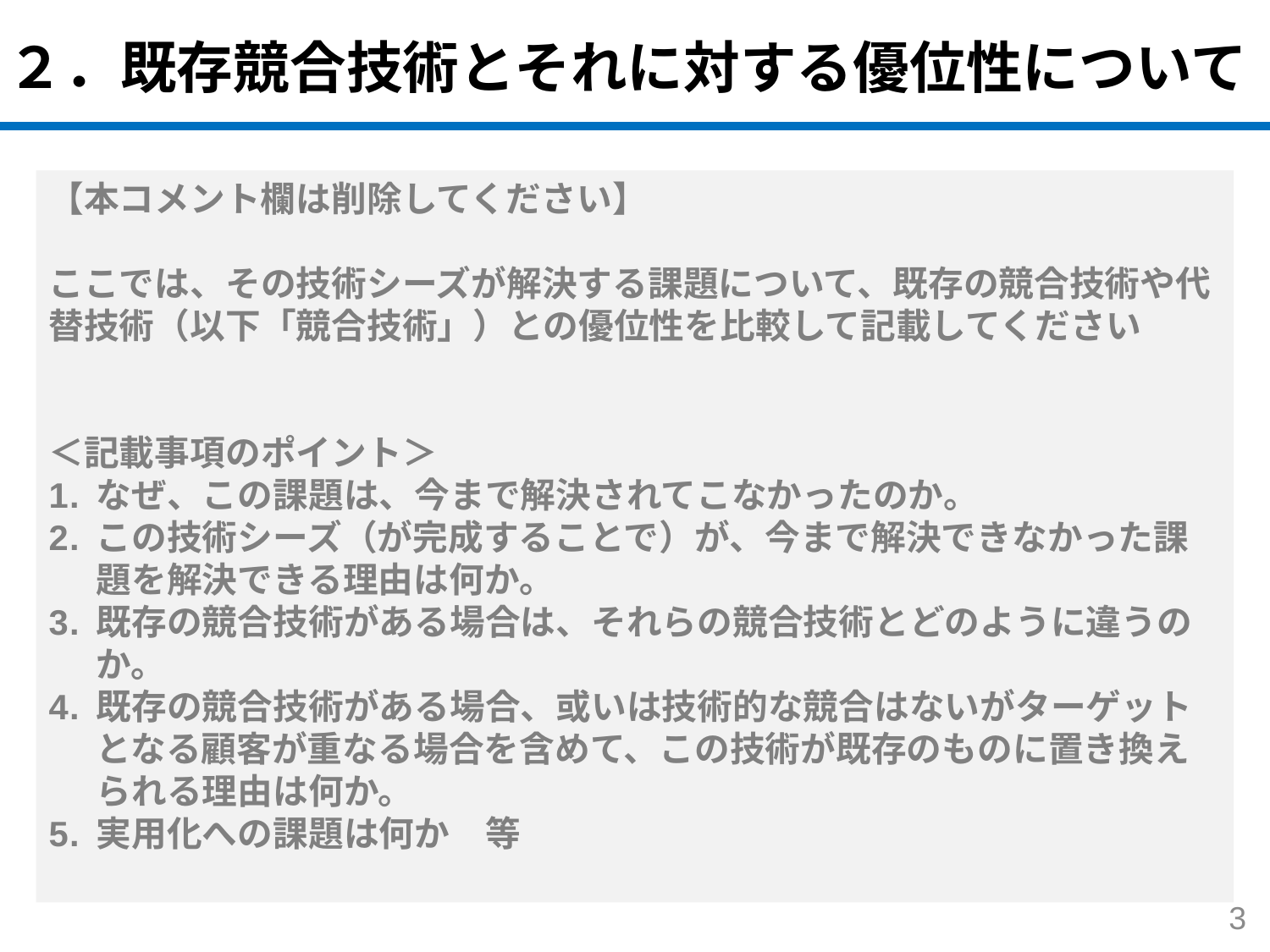

２．既存競合技術とそれに対する優位性について
【本コメント欄は削除してください】

ここでは、その技術シーズが解決する課題について、既存の競合技術や代替技術（以下「競合技術」）との優位性を比較して記載してください

＜記載事項のポイント＞
なぜ、この課題は、今まで解決されてこなかったのか。
この技術シーズ（が完成することで）が、今まで解決できなかった課題を解決できる理由は何か。
既存の競合技術がある場合は、それらの競合技術とどのように違うのか。
既存の競合技術がある場合、或いは技術的な競合はないがターゲットとなる顧客が重なる場合を含めて、この技術が既存のものに置き換えられる理由は何か。
実用化への課題は何か　等

3